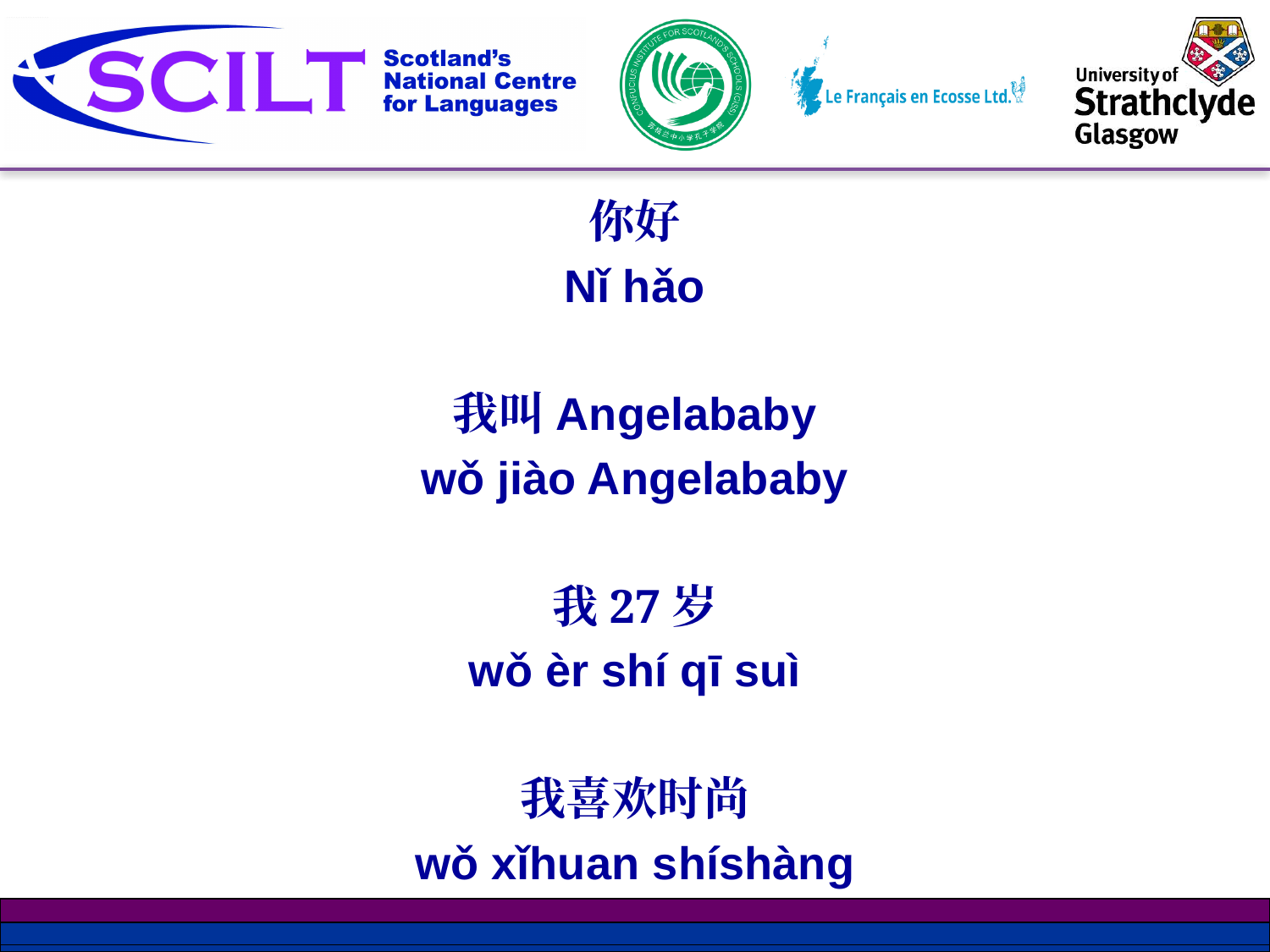

你好
Nǐ hǎo

我叫Angelababy
wǒ jiào Angelababy

我27岁
wǒ èr shí qī suì

我喜欢时尚
wǒ xǐhuan shíshàng